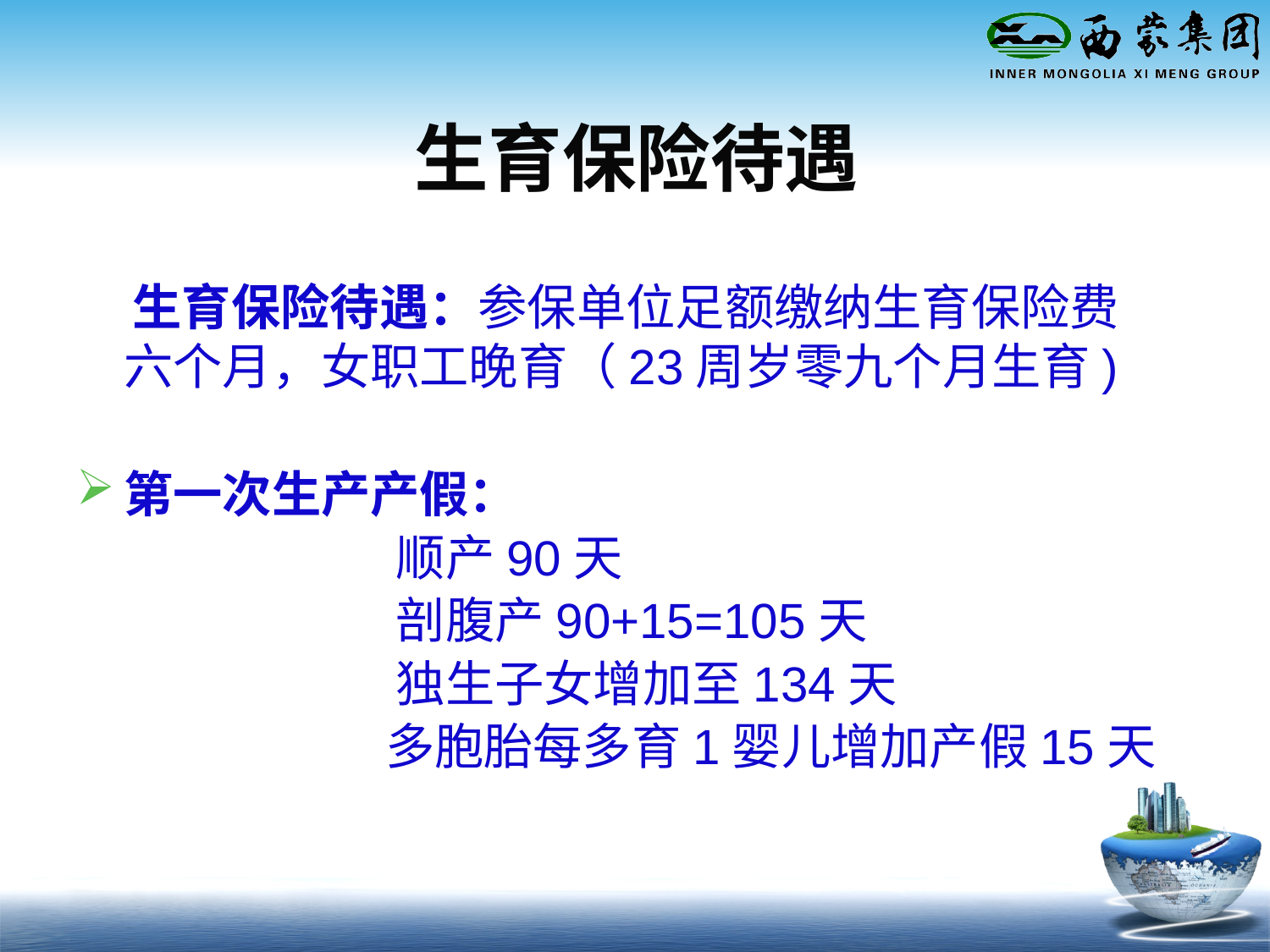

# 生育保险待遇
    生育保险待遇：参保单位足额缴纳生育保险费六个月，女职工晚育（23周岁零九个月生育)

第一次生产产假：
                            顺产90天
                            剖腹产90+15=105天
                            独生子女增加至134天
                           多胞胎每多育1婴儿增加产假15天